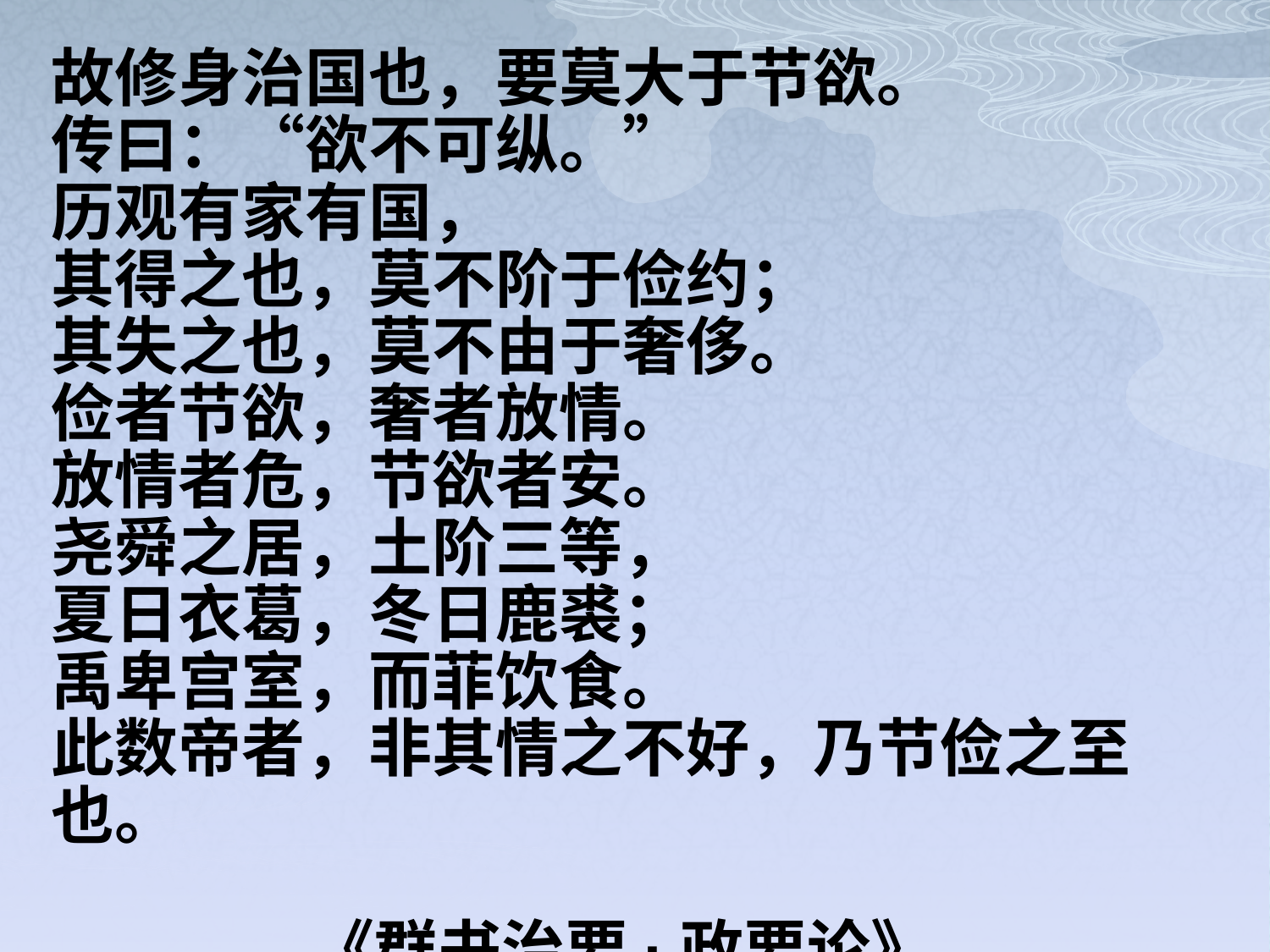

故修身治国也，要莫大于节欲。
传曰：“欲不可纵。”
历观有家有国，
其得之也，莫不阶于俭约；
其失之也，莫不由于奢侈。
俭者节欲，奢者放情。
放情者危，节欲者安。
尧舜之居，土阶三等，
夏日衣葛，冬日鹿裘；
禹卑宫室，而菲饮食。
此数帝者，非其情之不好，乃节俭之至也。

                 《群书治要·政要论》